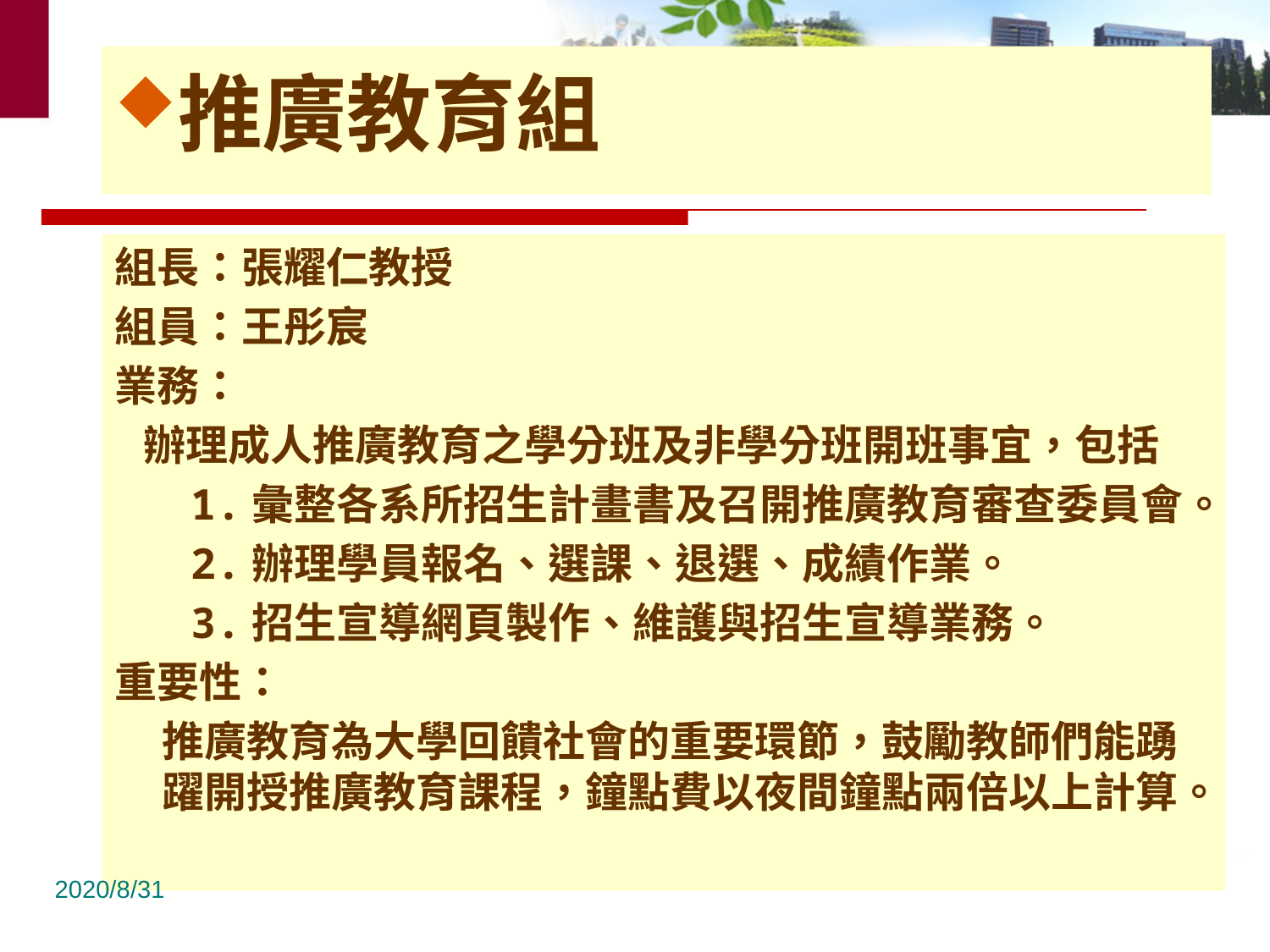

推廣教育組
組長：張耀仁教授
組員：王彤宸
業務：
  辦理成人推廣教育之學分班及非學分班開班事宜，包括
   1.彙整各系所招生計畫書及召開推廣教育審查委員會。
   2.辦理學員報名、選課、退選、成績作業。
   3.招生宣導網頁製作、維護與招生宣導業務。
重要性：
推廣教育為大學回饋社會的重要環節，鼓勵教師們能踴躍開授推廣教育課程，鐘點費以夜間鐘點兩倍以上計算。
2020/8/31